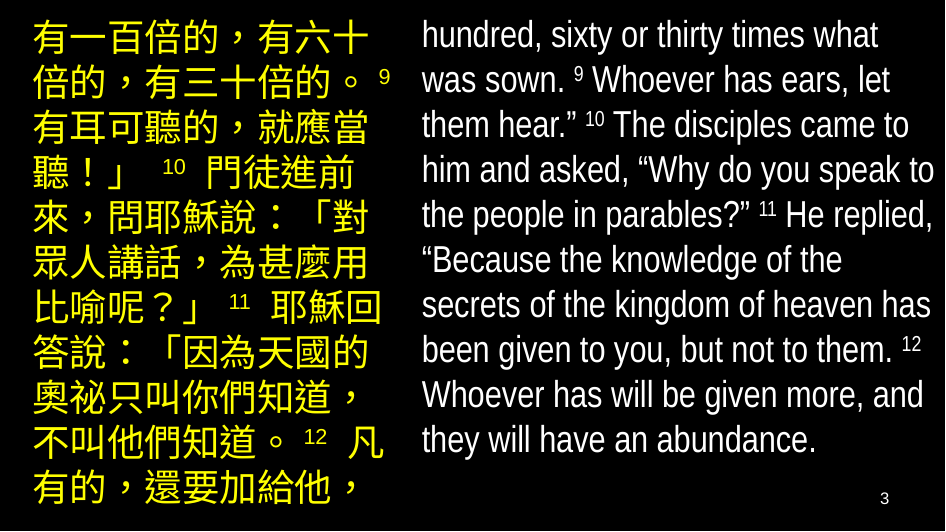

hundred, sixty or thirty times what was sown. 9 Whoever has ears, let them hear.” 10 The disciples came to him and asked, “Why do you speak to the people in parables?” 11 He replied, “Because the knowledge of the secrets of the kingdom of heaven has been given to you, but not to them. 12 Whoever has will be given more, and they will have an abundance.
有一百倍的，有六十倍的，有三十倍的。9 有耳可聽的，就應當聽！」 10 門徒進前來，問耶穌說：「對眾人講話，為甚麼用比喻呢？」11 耶穌回答說：「因為天國的奧祕只叫你們知道，不叫他們知道。12 凡有的，還要加給他，
3